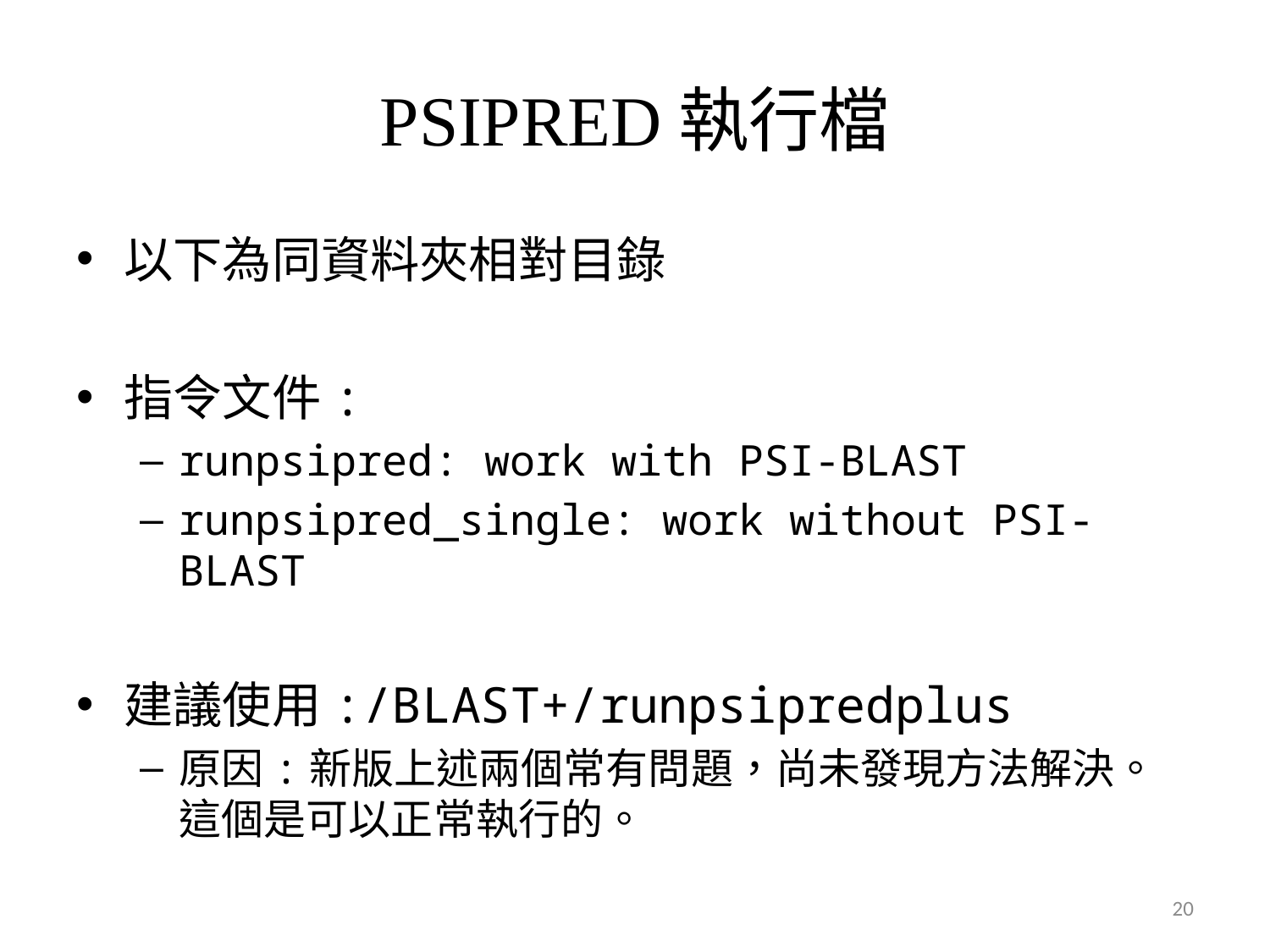

# PSIPRED執行檔
以下為同資料夾相對目錄

指令文件:
runpsipred: work with PSI-BLAST
runpsipred_single: work without PSI-BLAST

建議使用:/BLAST+/runpsipredplus
原因:新版上述兩個常有問題，尚未發現方法解決。這個是可以正常執行的。
20